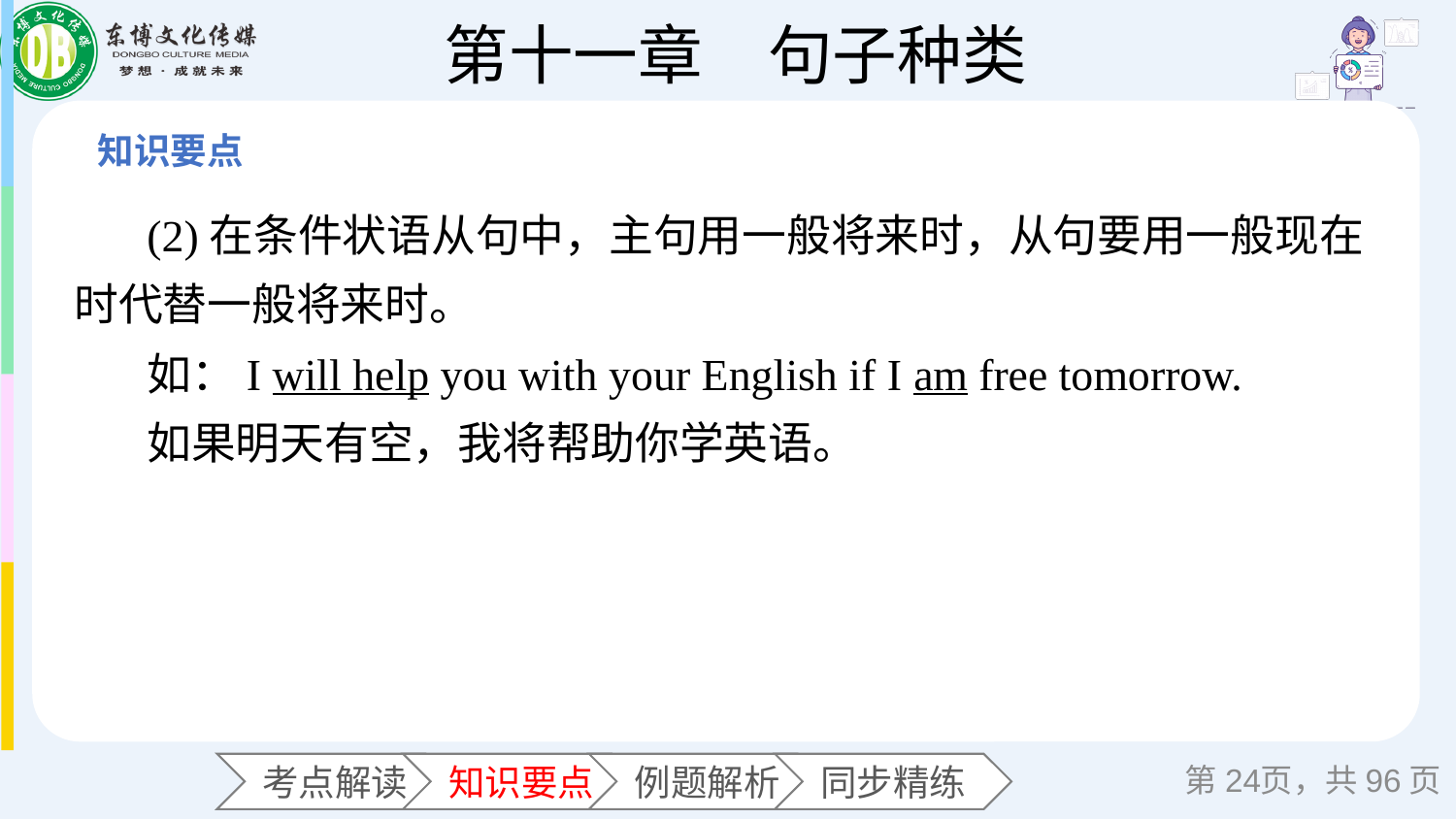

(2)在条件状语从句中，主句用一般将来时，从句要用一般现在时代替一般将来时。
如：I will help you with your English if I am free tomorrow.
如果明天有空，我将帮助你学英语。
第24页，共96页